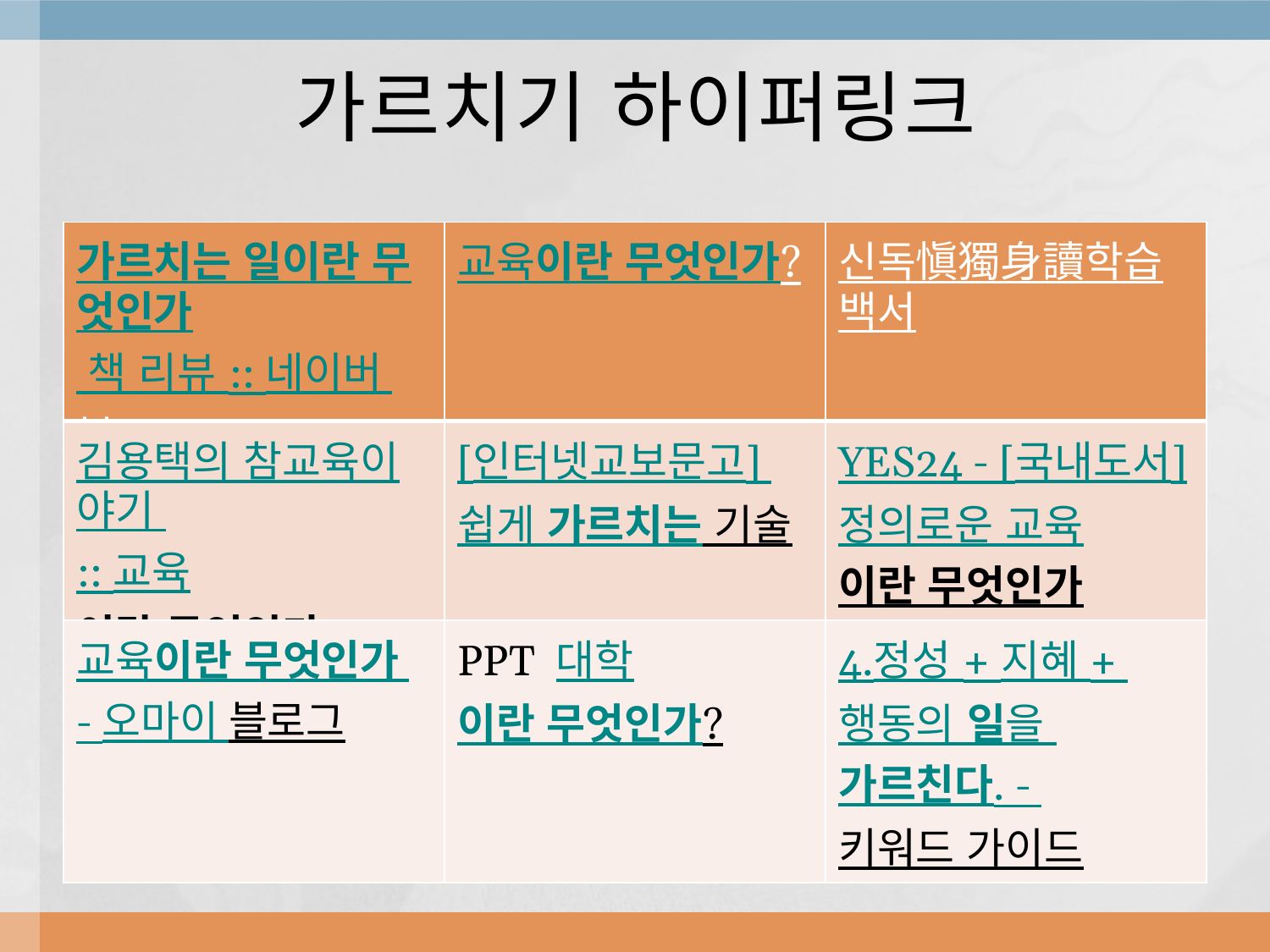

# 가르치기 하이퍼링크
| 가르치는 일이란 무엇인가 책 리뷰 :: 네이버 블로그 | 교육이란 무엇인가? | 신독愼獨身讀학습백서 |
| --- | --- | --- |
| 김용택의 참교육이야기 :: 교육이란 무엇인가 | [인터넷교보문고] 쉽게 가르치는 기술 | YES24 - [국내도서]정의로운 교육이란 무엇인가 |
| 교육이란 무엇인가 - 오마이 블로그 | PPT 대학이란 무엇인가? | 4.정성 + 지혜 + 행동의 일을 가르친다. - 키워드 가이드 |